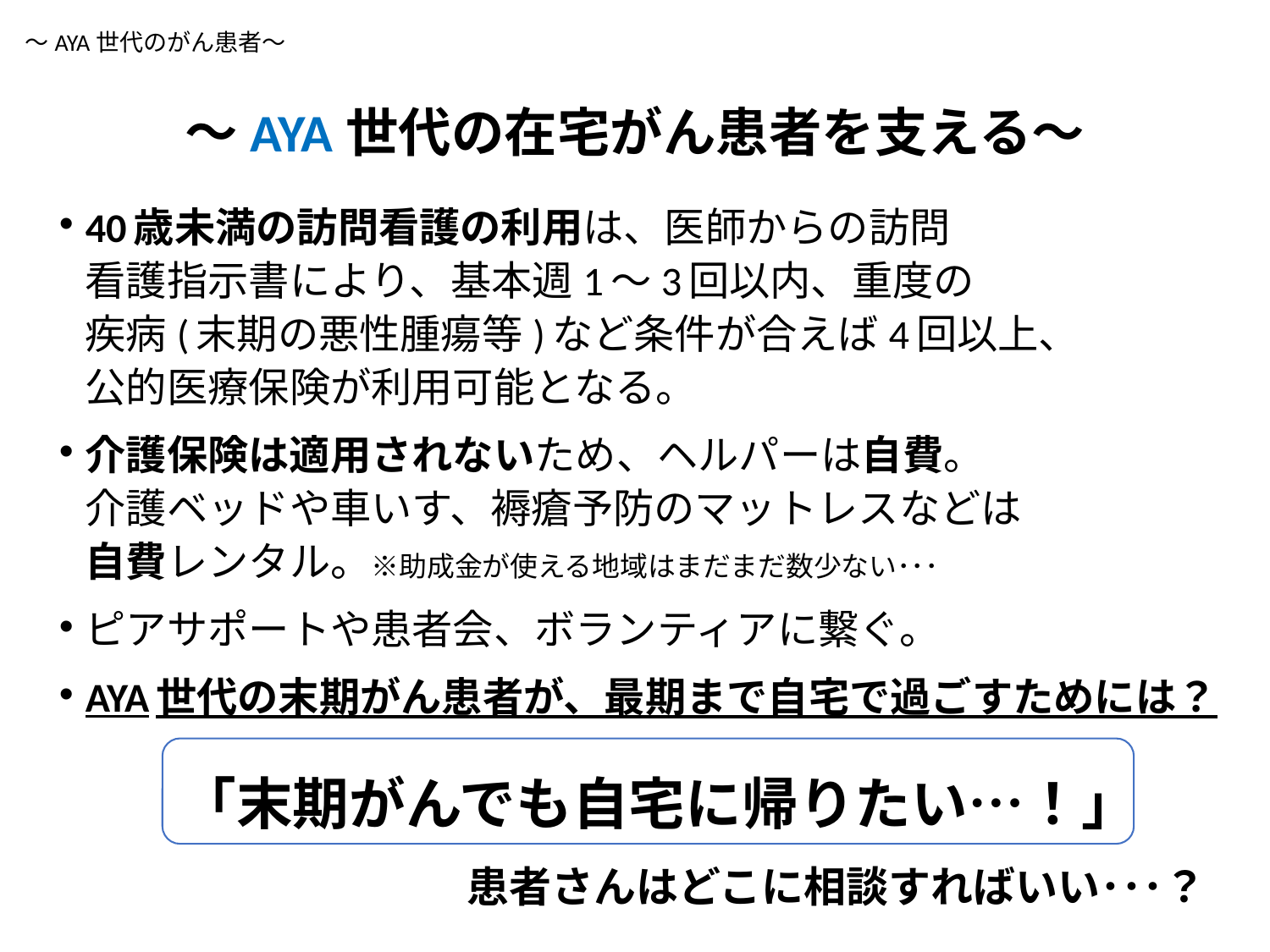

～AYA世代のがん患者～
# ～AYA世代の在宅がん患者を支える～
40歳未満の訪問看護の利用は、医師からの訪問
看護指示書により、基本週1〜3回以内、重度の
疾病(末期の悪性腫瘍等)など条件が合えば4回以上、
公的医療保険が利用可能となる。
介護保険は適用されないため、ヘルパーは自費。
介護ベッドや車いす、褥瘡予防のマットレスなどは
自費レンタル。※助成金が使える地域はまだまだ数少ない･･･
ピアサポートや患者会、ボランティアに繋ぐ。
AYA世代の末期がん患者が、最期まで自宅で過ごすためには？
「末期がんでも自宅に帰りたい…！」

患者さんはどこに相談すればいい･･･？